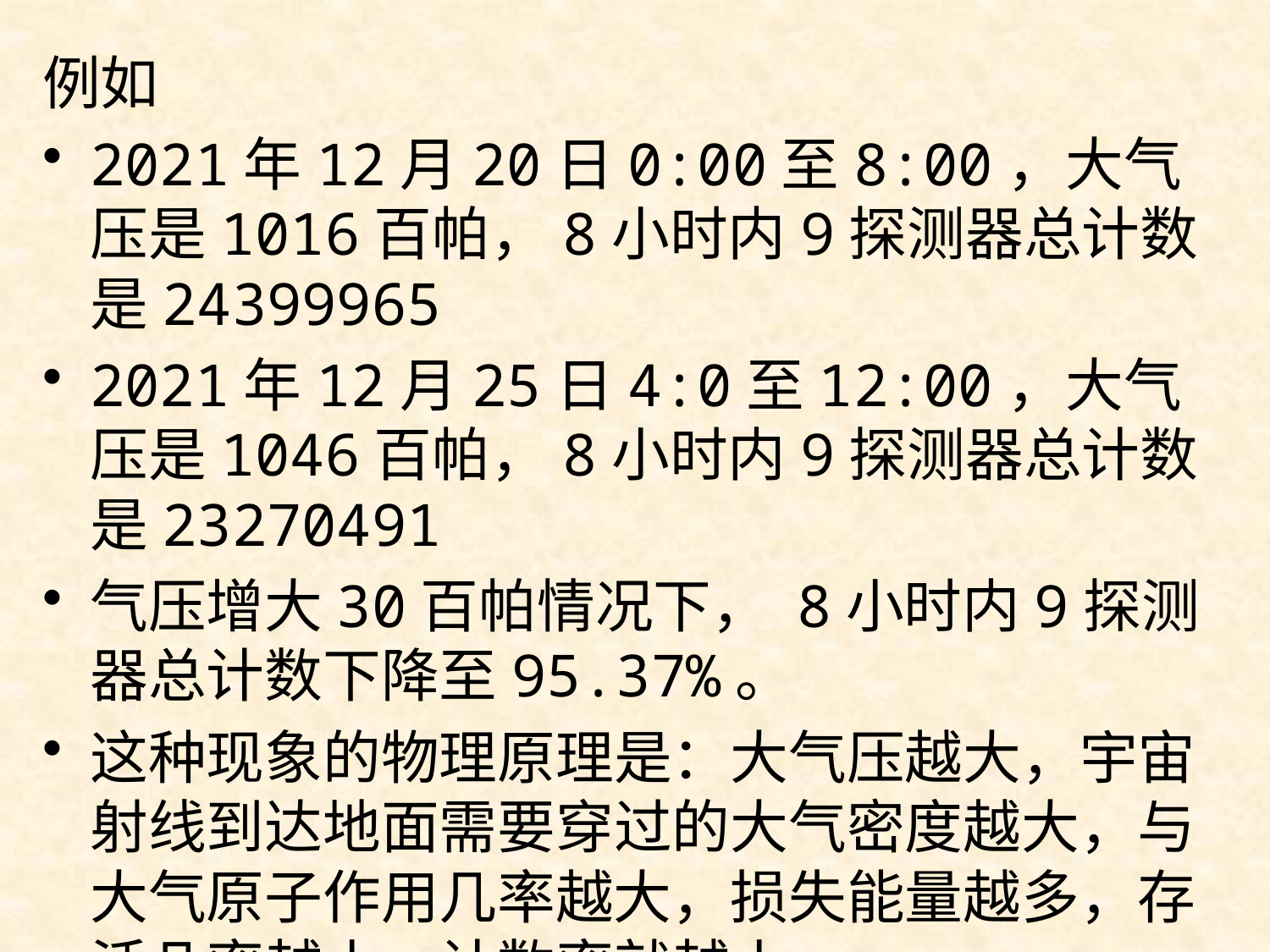

# 例如
2021年12月20日0:00至8:00，大气压是1016百帕，8小时内9探测器总计数是24399965
2021年12月25日4:0至12:00，大气压是1046百帕，8小时内9探测器总计数是23270491
气压增大30百帕情况下， 8小时内9探测器总计数下降至95.37%。
这种现象的物理原理是：大气压越大，宇宙射线到达地面需要穿过的大气密度越大，与大气原子作用几率越大，损失能量越多，存活几率越小，计数率就越小。